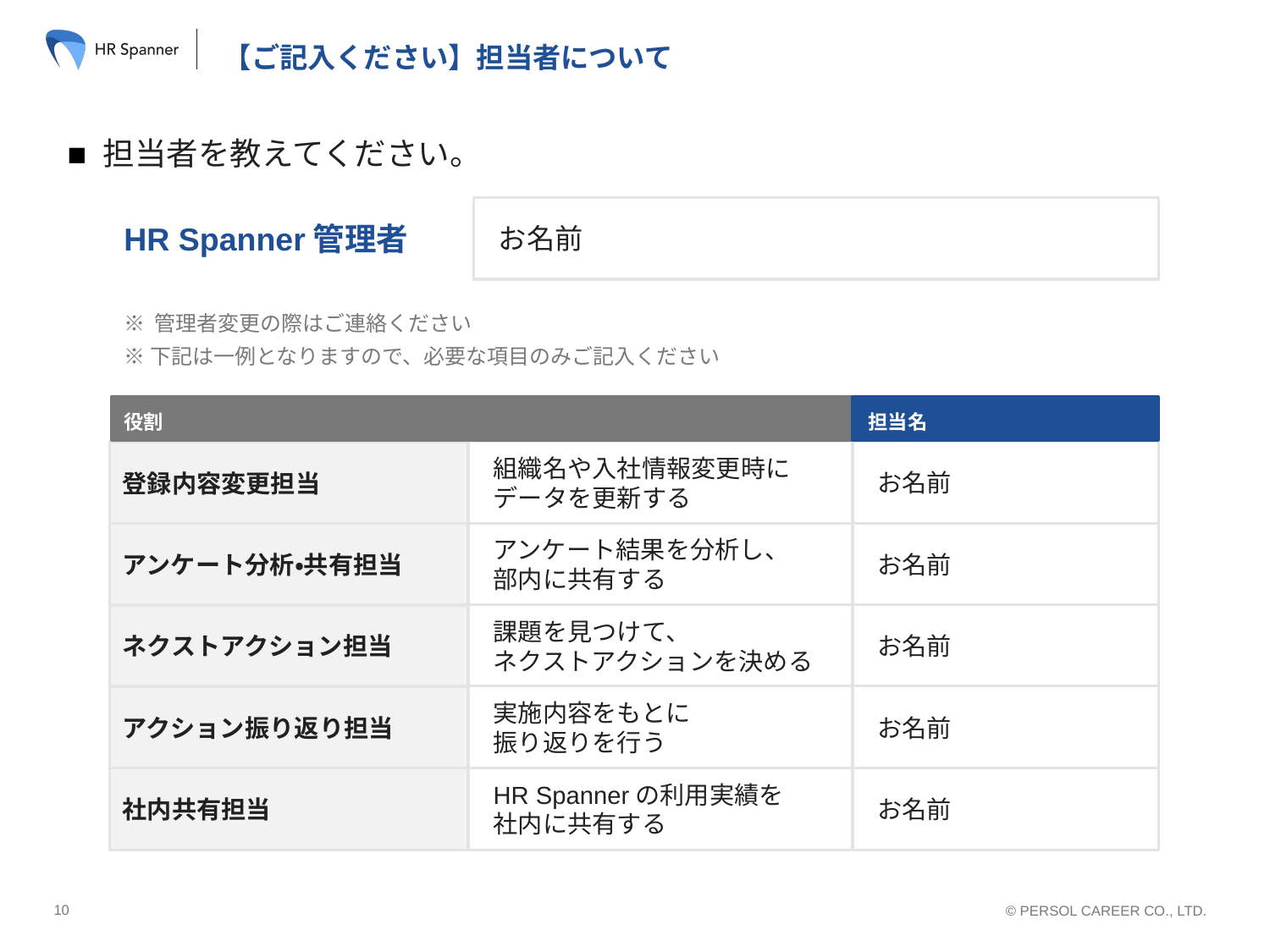

# 【ご記入ください】担当者について
■ 担当者を教えてください。
HR Spanner管理者
お名前
※ 管理者変更の際はご連絡ください
※ 下記は一例となりますので、必要な項目のみご記入ください
役割

担当名
組織名や入社情報変更時に
データを更新する
お名前
登録内容変更担当
アンケート結果を分析し、
部内に共有する
お名前
アンケート分析・共有担当
課題を見つけて、
ネクストアクションを決める
お名前
ネクストアクション担当
実施内容をもとに
振り返りを行う
お名前
アクション振り返り担当
HR Spannerの利用実績を
社内に共有する
お名前
社内共有担当
10